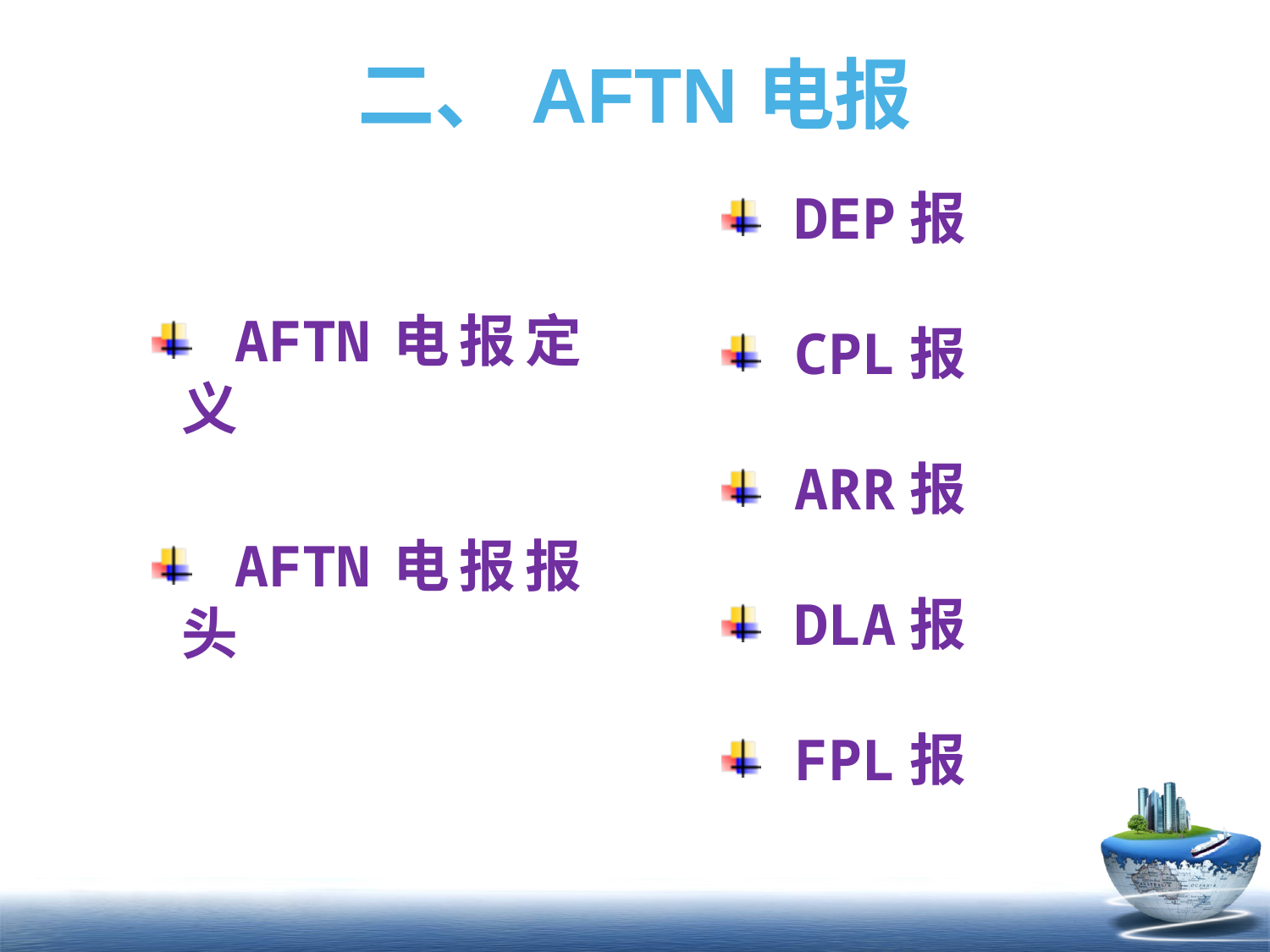

# 二、AFTN电报
 DEP报

 CPL报

 ARR报

 DLA报

 FPL报

 AFTN电报定义

 AFTN电报报头